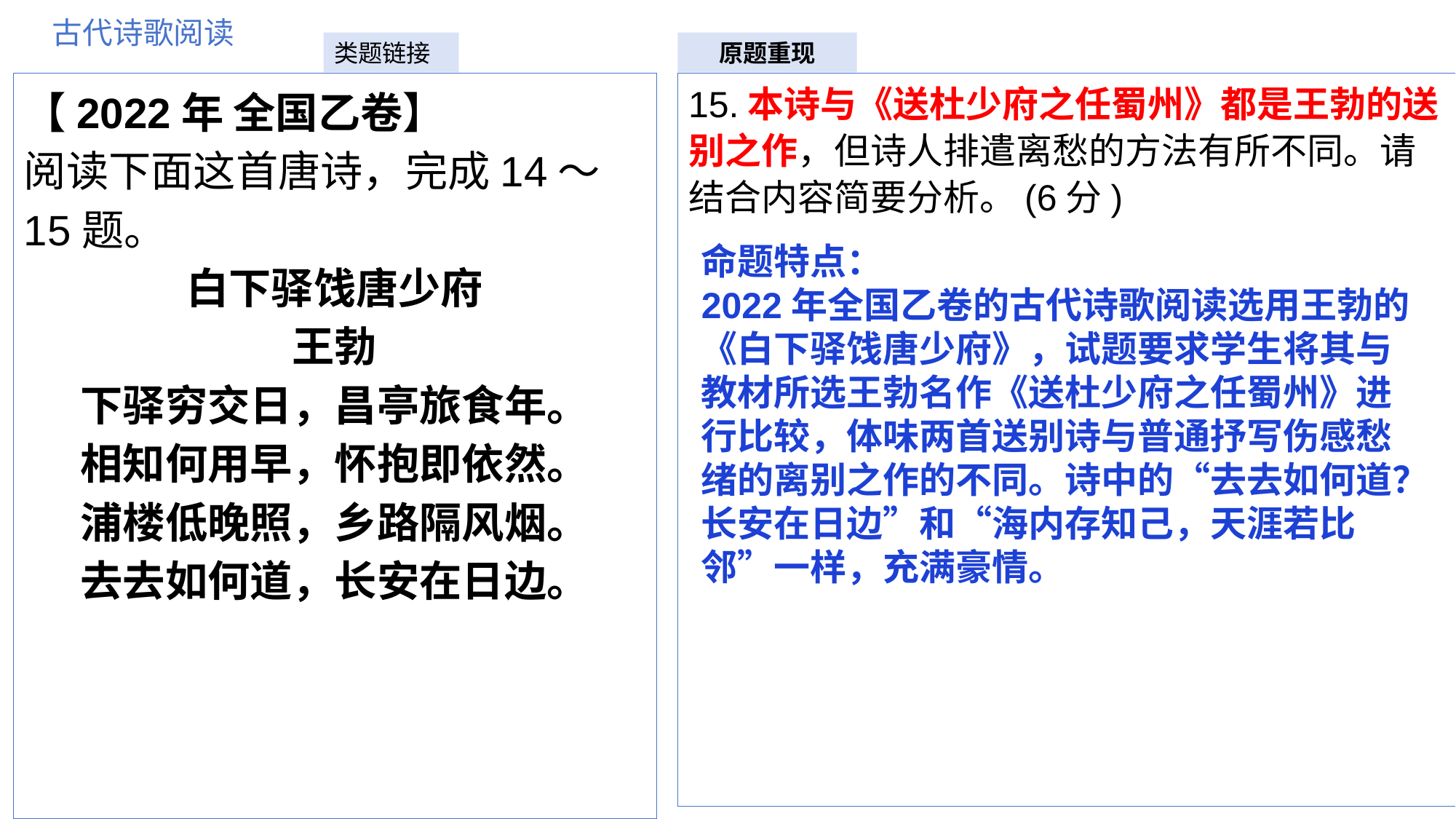

古代诗歌阅读
类题链接
原题重现
【2022年 全国乙卷】
阅读下面这首唐诗，完成14～15题。
白下驿饯唐少府
王勃
下驿穷交日，昌亭旅食年。
相知何用早，怀抱即依然。
浦楼低晚照，乡路隔风烟。
去去如何道，长安在日边。
15.本诗与《送杜少府之任蜀州》都是王勃的送别之作，但诗人排遣离愁的方法有所不同。请结合内容简要分析。(6分)

命题特点：
2022年全国乙卷的古代诗歌阅读选用王勃的《白下驿饯唐少府》，试题要求学生将其与教材所选王勃名作《送杜少府之任蜀州》进行比较，体味两首送别诗与普通抒写伤感愁绪的离别之作的不同。诗中的“去去如何道？长安在日边”和“海内存知己，天涯若比邻”一样，充满豪情。